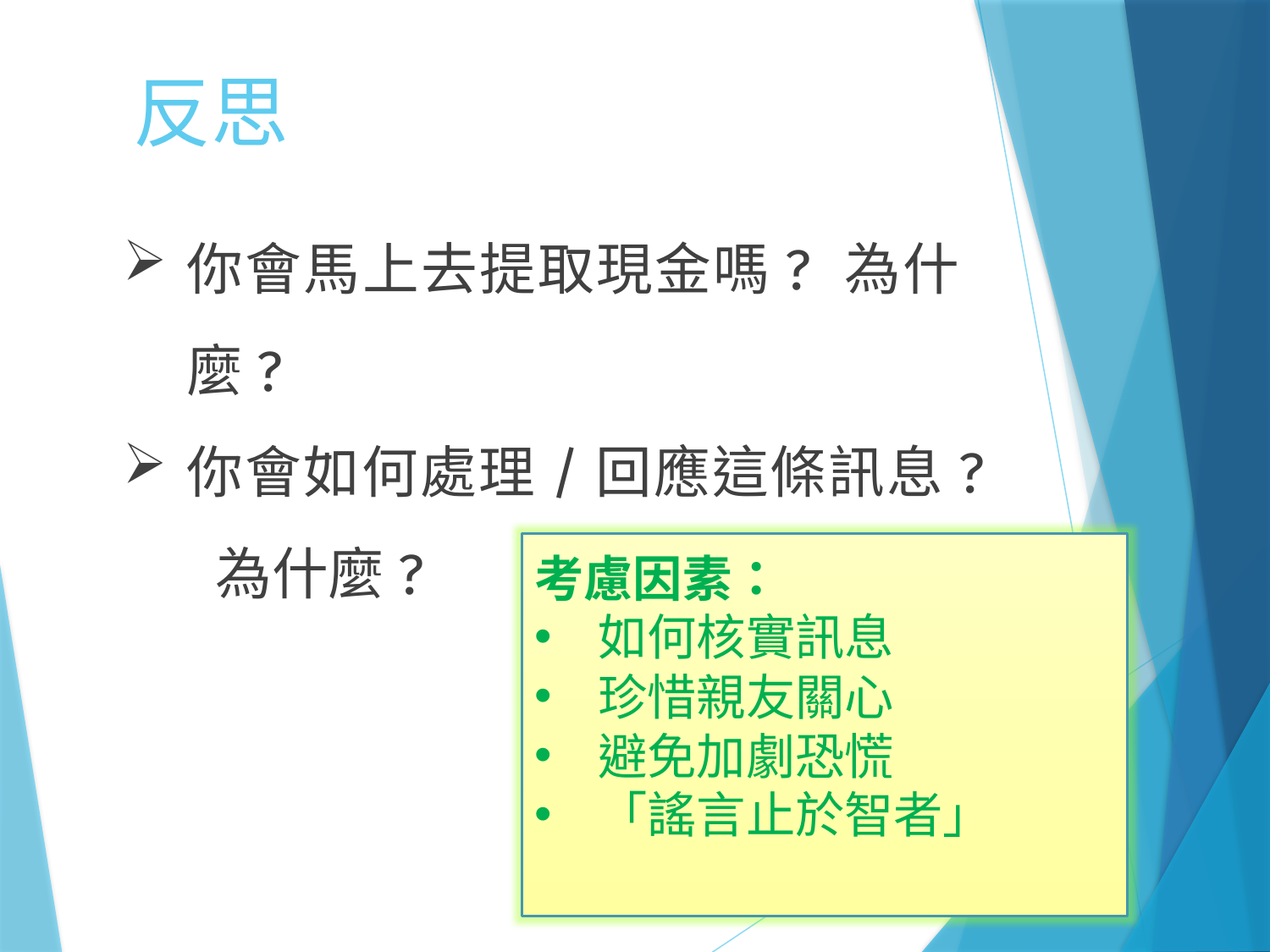

反思
你會馬上去提取現金嗎? 為什麼?
你會如何處理/回應這條訊息? 為什麼?
考慮因素：
如何核實訊息
珍惜親友關心
避免加劇恐慌
「謠言止於智者」